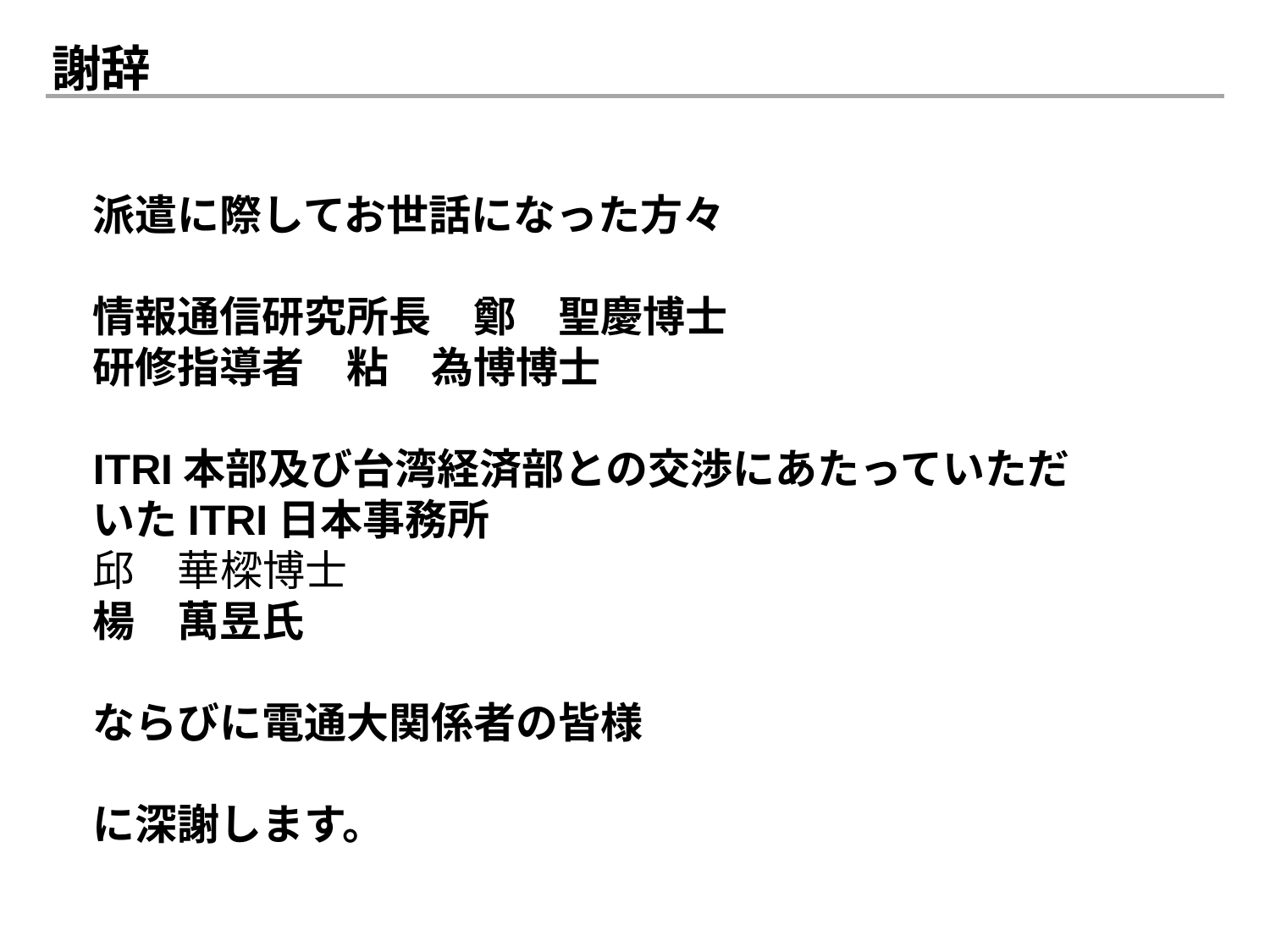

謝辞
派遣に際してお世話になった方々

情報通信研究所長　鄭　聖慶博士
研修指導者　粘　為博博士

ITRI本部及び台湾経済部との交渉にあたっていただいたITRI日本事務所
邱　華樑博士
楊　萬昱氏

ならびに電通大関係者の皆様

に深謝します。